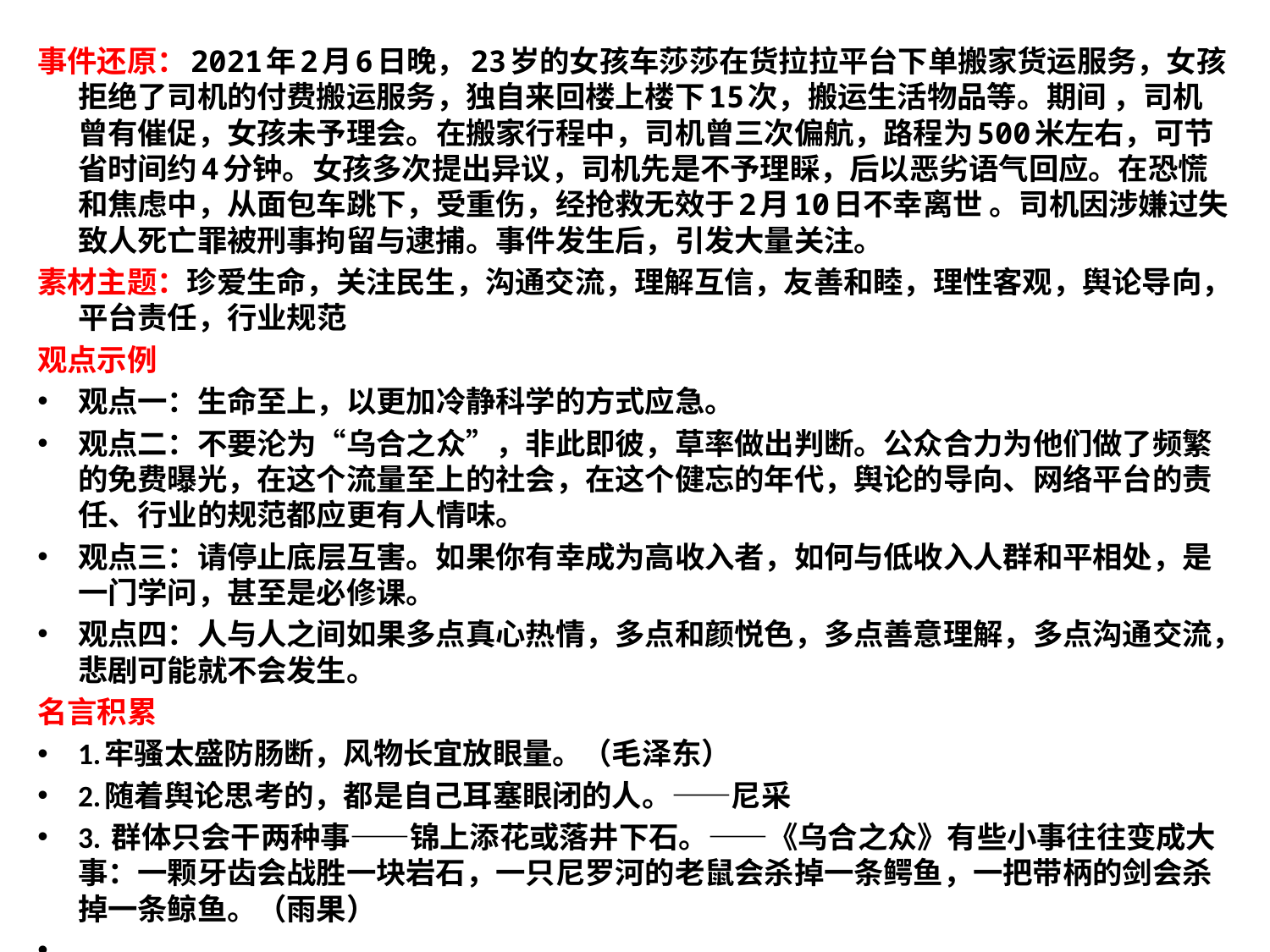

事件还原：2021年2月6日晚，23岁的女孩车莎莎在货拉拉平台下单搬家货运服务，女孩拒绝了司机的付费搬运服务，独自来回楼上楼下15次，搬运生活物品等。期间 ，司机曾有催促，女孩未予理会。在搬家行程中，司机曾三次偏航，路程为500米左右，可节省时间约4分钟。女孩多次提出异议，司机先是不予理睬，后以恶劣语气回应。在恐慌和焦虑中，从面包车跳下，受重伤，经抢救无效于2月10日不幸离世 。司机因涉嫌过失致人死亡罪被刑事拘留与逮捕。事件发生后，引发大量关注。
素材主题：珍爱生命，关注民生，沟通交流，理解互信，友善和睦，理性客观，舆论导向，平台责任，行业规范
观点示例
观点一：生命至上，以更加冷静科学的方式应急。
观点二：不要沦为“乌合之众”，非此即彼，草率做出判断。公众合力为他们做了频繁的免费曝光，在这个流量至上的社会，在这个健忘的年代，舆论的导向、网络平台的责任、行业的规范都应更有人情味。
观点三：请停止底层互害。如果你有幸成为高收入者，如何与低收入人群和平相处，是一门学问，甚至是必修课。
观点四：人与人之间如果多点真心热情，多点和颜悦色，多点善意理解，多点沟通交流，悲剧可能就不会发生。
名言积累
1.牢骚太盛防肠断，风物长宜放眼量。（毛泽东）
2.随着舆论思考的，都是自己耳塞眼闭的人。——尼采
3. 群体只会干两种事——锦上添花或落井下石。——《乌合之众》有些小事往往变成大事：一颗牙齿会战胜一块岩石，一只尼罗河的老鼠会杀掉一条鳄鱼，一把带柄的剑会杀掉一条鲸鱼。（雨果）

#